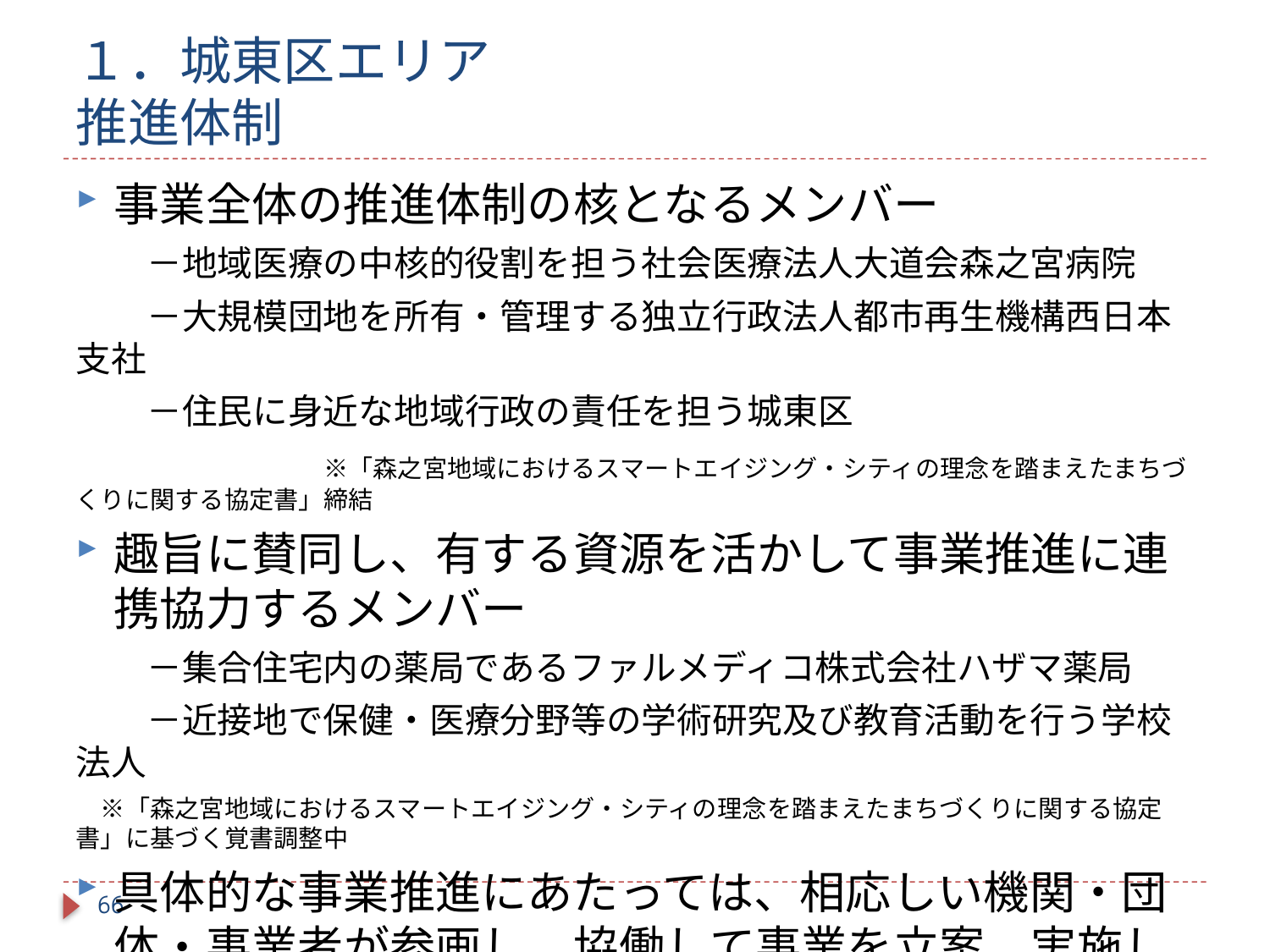

# １．城東区エリア 推進体制
事業全体の推進体制の核となるメンバー
　　－地域医療の中核的役割を担う社会医療法人大道会森之宮病院
　　－大規模団地を所有・管理する独立行政法人都市再生機構西日本支社
　　－住民に身近な地域行政の責任を担う城東区
　　　　　　　※「森之宮地域におけるスマートエイジング・シティの理念を踏まえたまちづくりに関する協定書」締結
趣旨に賛同し、有する資源を活かして事業推進に連携協力するメンバー
　　－集合住宅内の薬局であるファルメディコ株式会社ハザマ薬局
　　－近接地で保健・医療分野等の学術研究及び教育活動を行う学校法人
　※「森之宮地域におけるスマートエイジング・シティの理念を踏まえたまちづくりに関する協定書」に基づく覚書調整中
具体的な事業推進にあたっては、相応しい機関・団体・事業者が参画し、協働して事業を立案、実施していく
　　－今後は、コンビニエンス・ストアなども

66